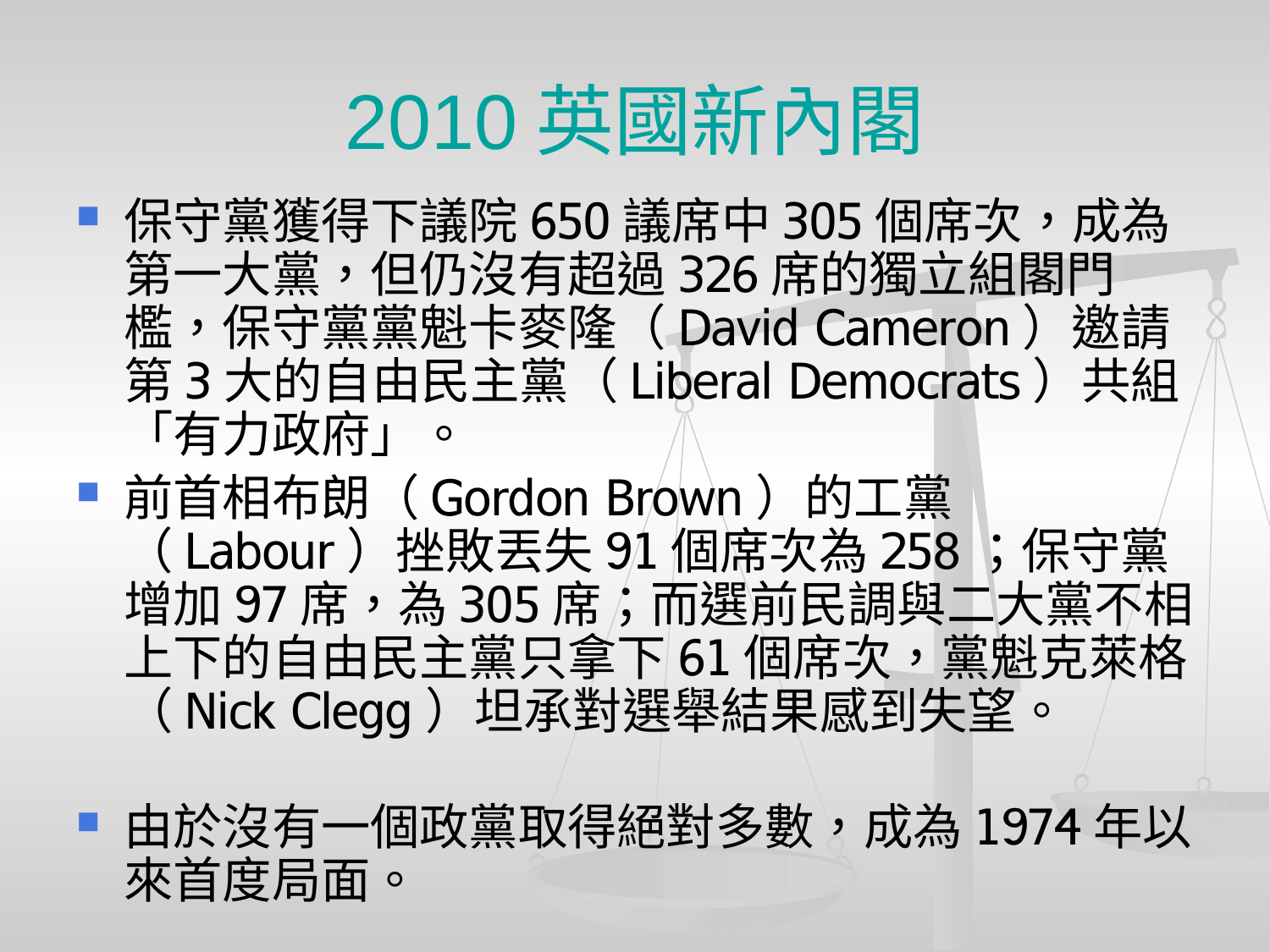

# 2010英國新內閣
保守黨獲得下議院650議席中305個席次，成為第一大黨，但仍沒有超過326席的獨立組閣門檻，保守黨黨魁卡麥隆（David Cameron）邀請第3大的自由民主黨（Liberal Democrats）共組「有力政府」。
前首相布朗（Gordon Brown）的工黨（Labour）挫敗丟失91個席次為258；保守黨增加97席，為305席；而選前民調與二大黨不相上下的自由民主黨只拿下61個席次，黨魁克萊格（Nick Clegg）坦承對選舉結果感到失望。
由於沒有一個政黨取得絕對多數，成為1974年以來首度局面。